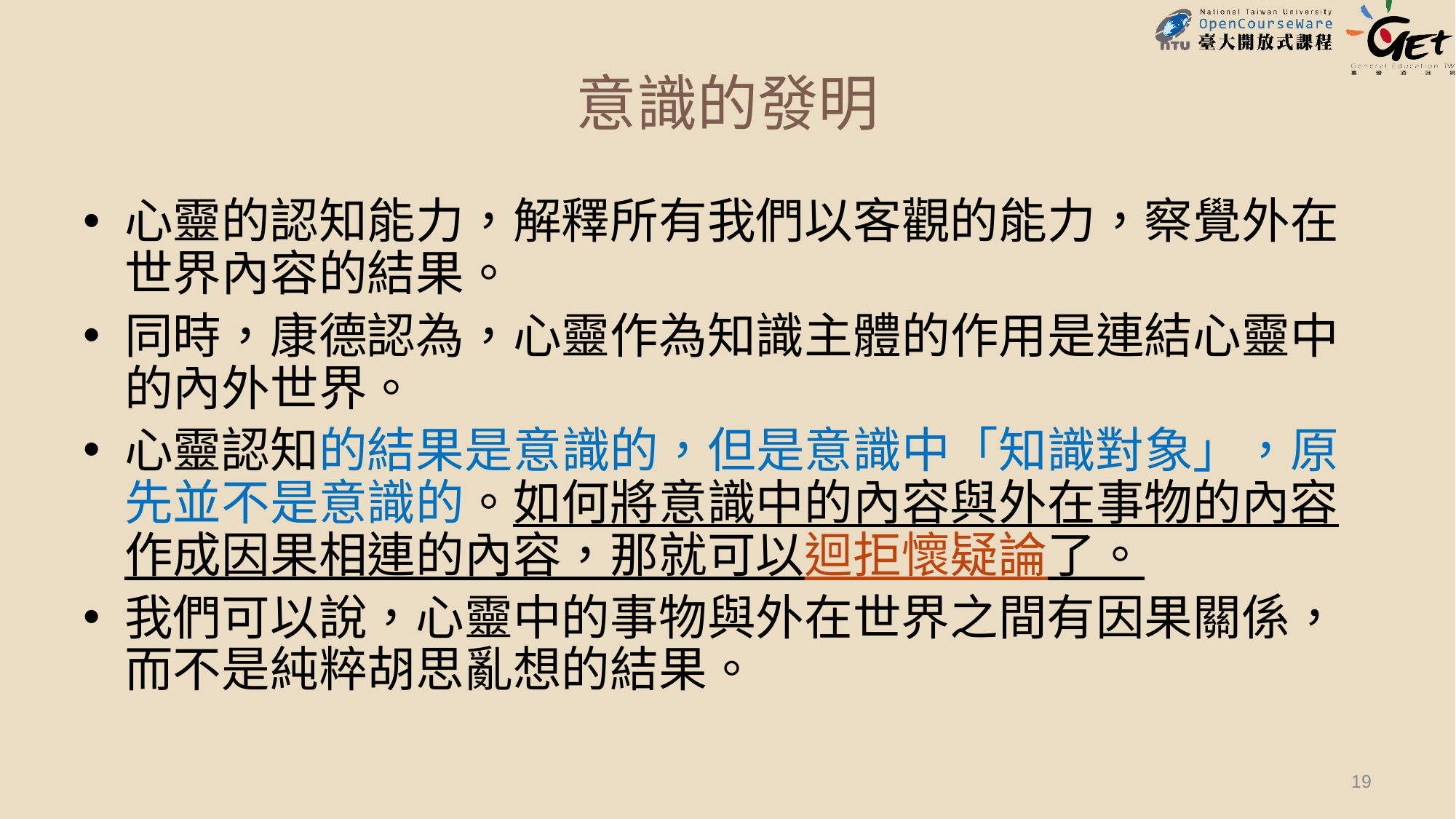

# 意識的發明
心靈的認知能力，解釋所有我們以客觀的能力，察覺外在世界內容的結果。
同時，康德認為，心靈作為知識主體的作用是連結心靈中的內外世界。
心靈認知的結果是意識的，但是意識中「知識對象」，原先並不是意識的。如何將意識中的內容與外在事物的內容作成因果相連的內容，那就可以迴拒懷疑論了。
我們可以說，心靈中的事物與外在世界之間有因果關係，而不是純粹胡思亂想的結果。
19